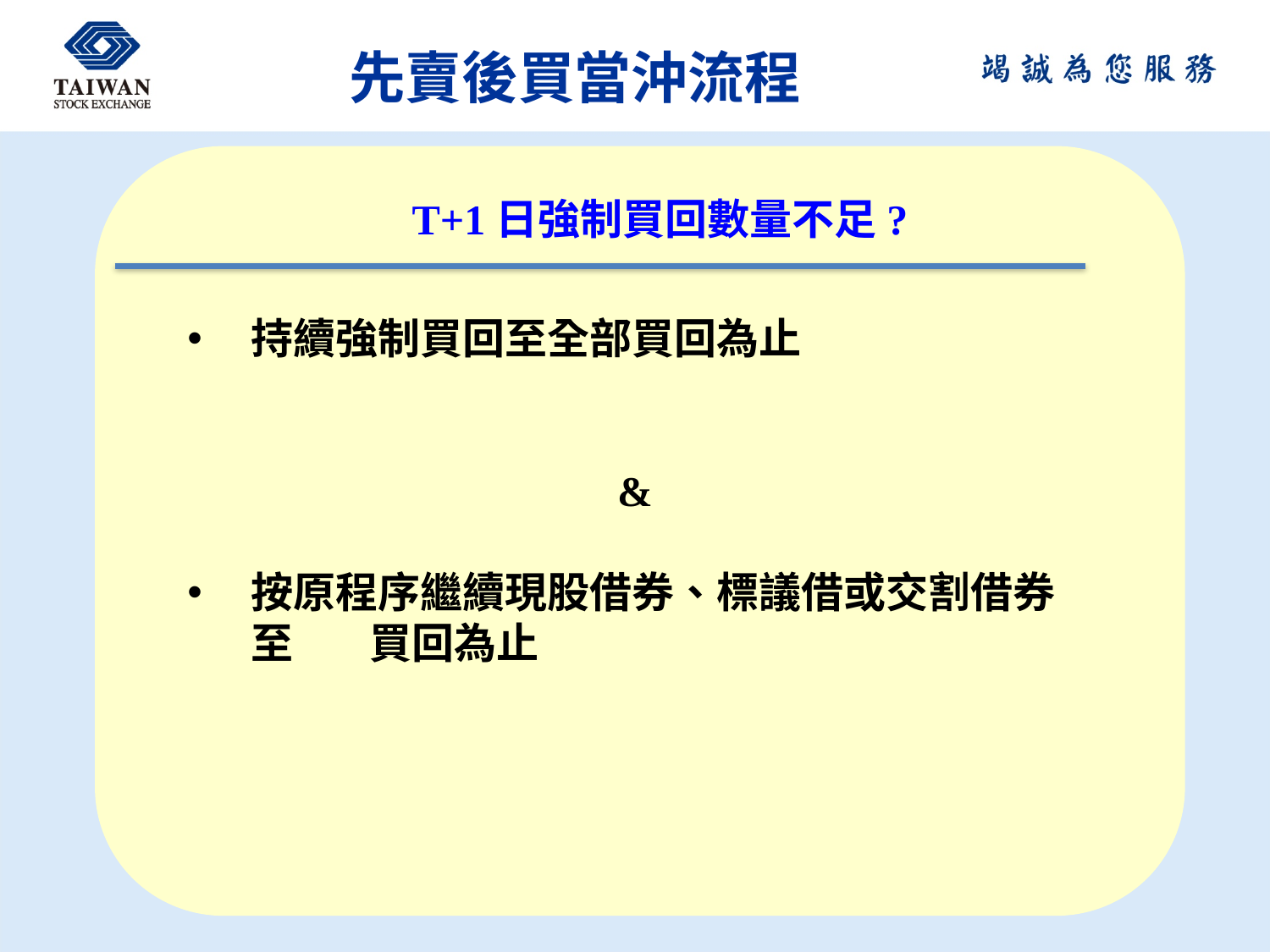

# 先賣後買當沖流程

T+1日強制買回數量不足?
持續強制買回至全部買回為止
&
按原程序繼續現股借券、標議借或交割借券至        買回為止